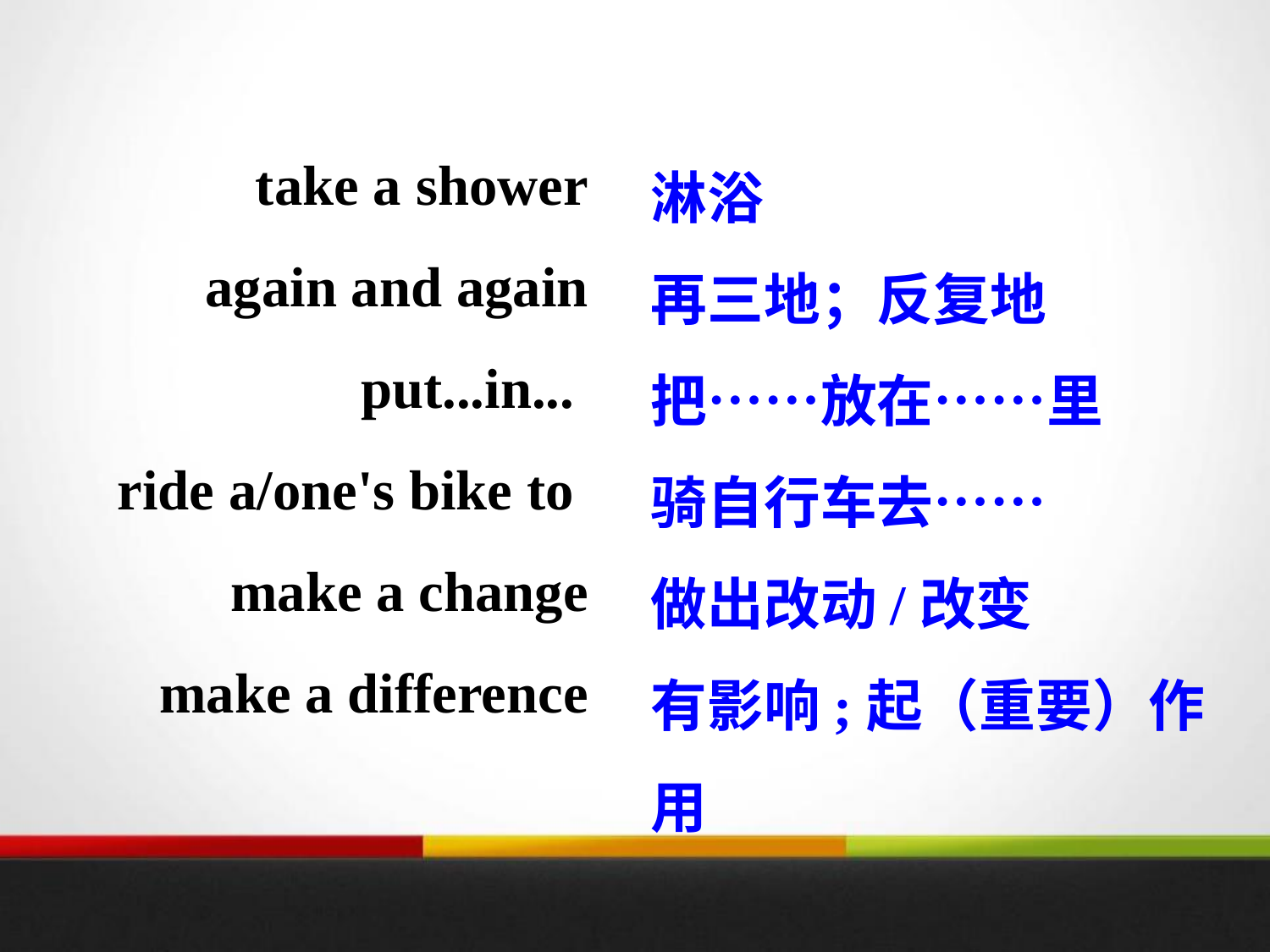

take a shower
again and again put...in...
ride a/one's bike to
make a change
make a difference
淋浴
再三地；反复地
把……放在……里
骑自行车去……
做出改动/改变
有影响;起（重要）作用